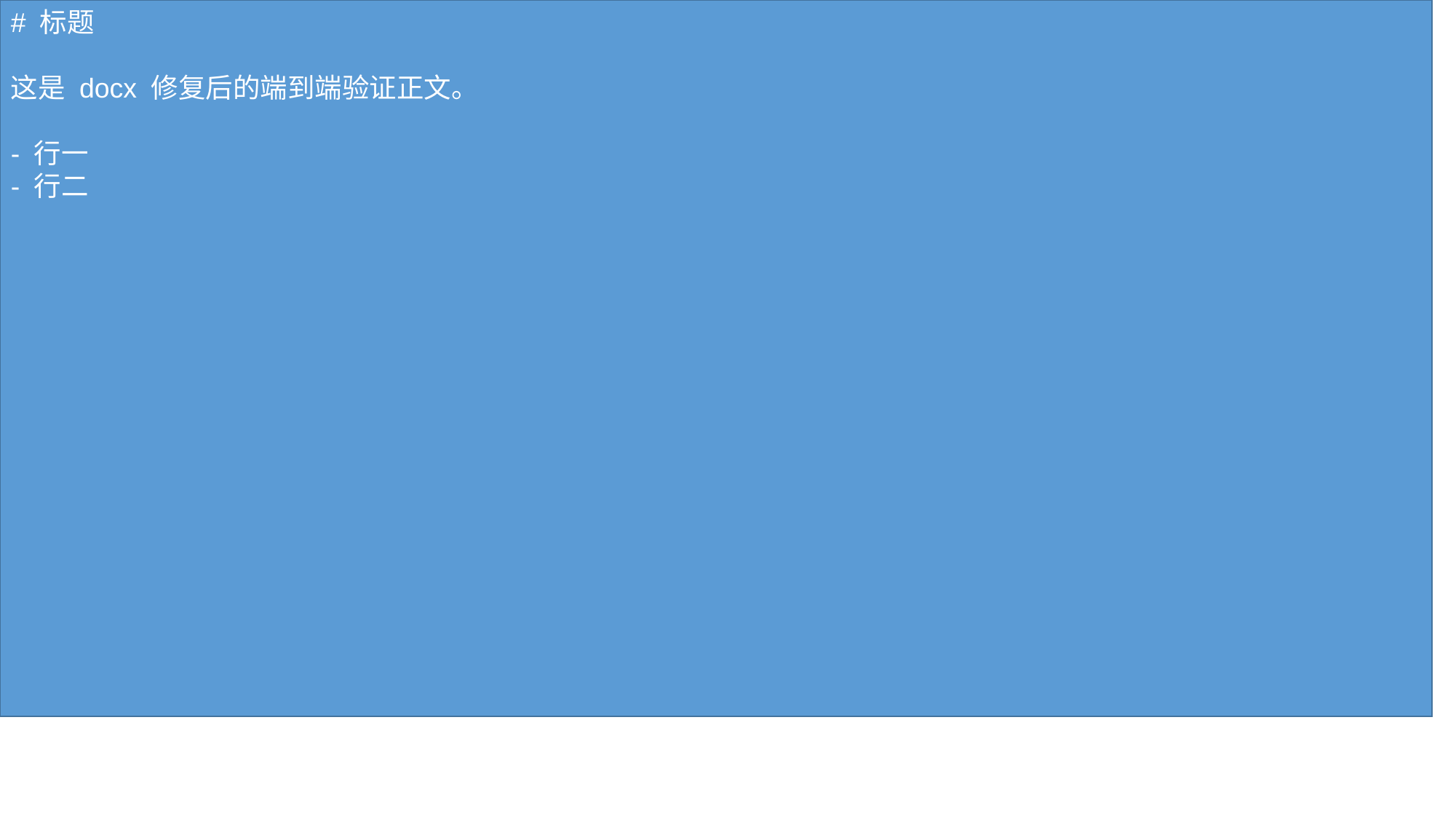

# 标题 这是 docx 修复后的端到端验证正文。 - 行一 - 行二
#